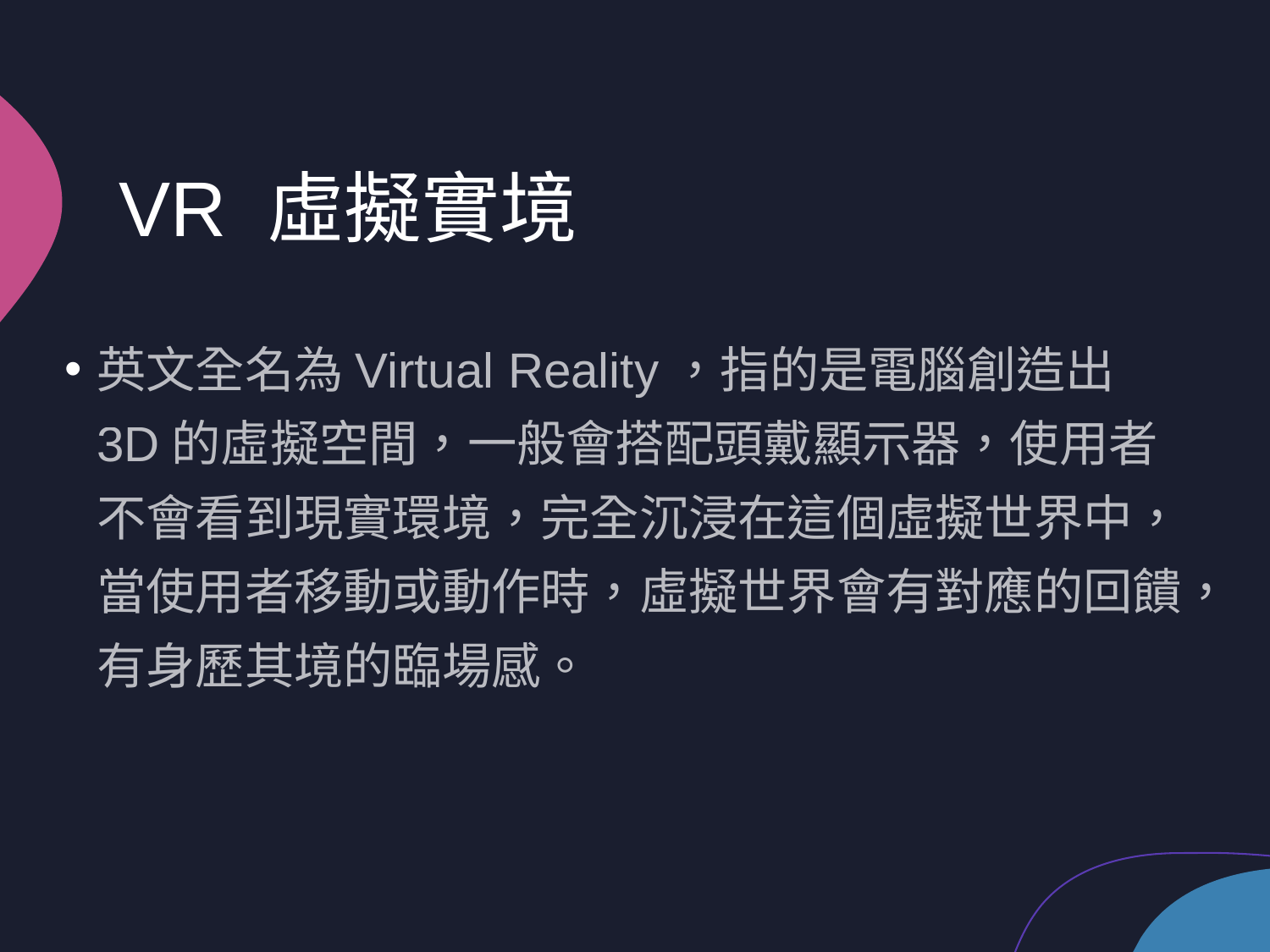

# VR 虛擬實境
英文全名為Virtual Reality，指的是電腦創造出3D的虛擬空間，一般會搭配頭戴顯示器，使用者不會看到現實環境，完全沉浸在這個虛擬世界中，當使用者移動或動作時，虛擬世界會有對應的回饋，有身歷其境的臨場感。